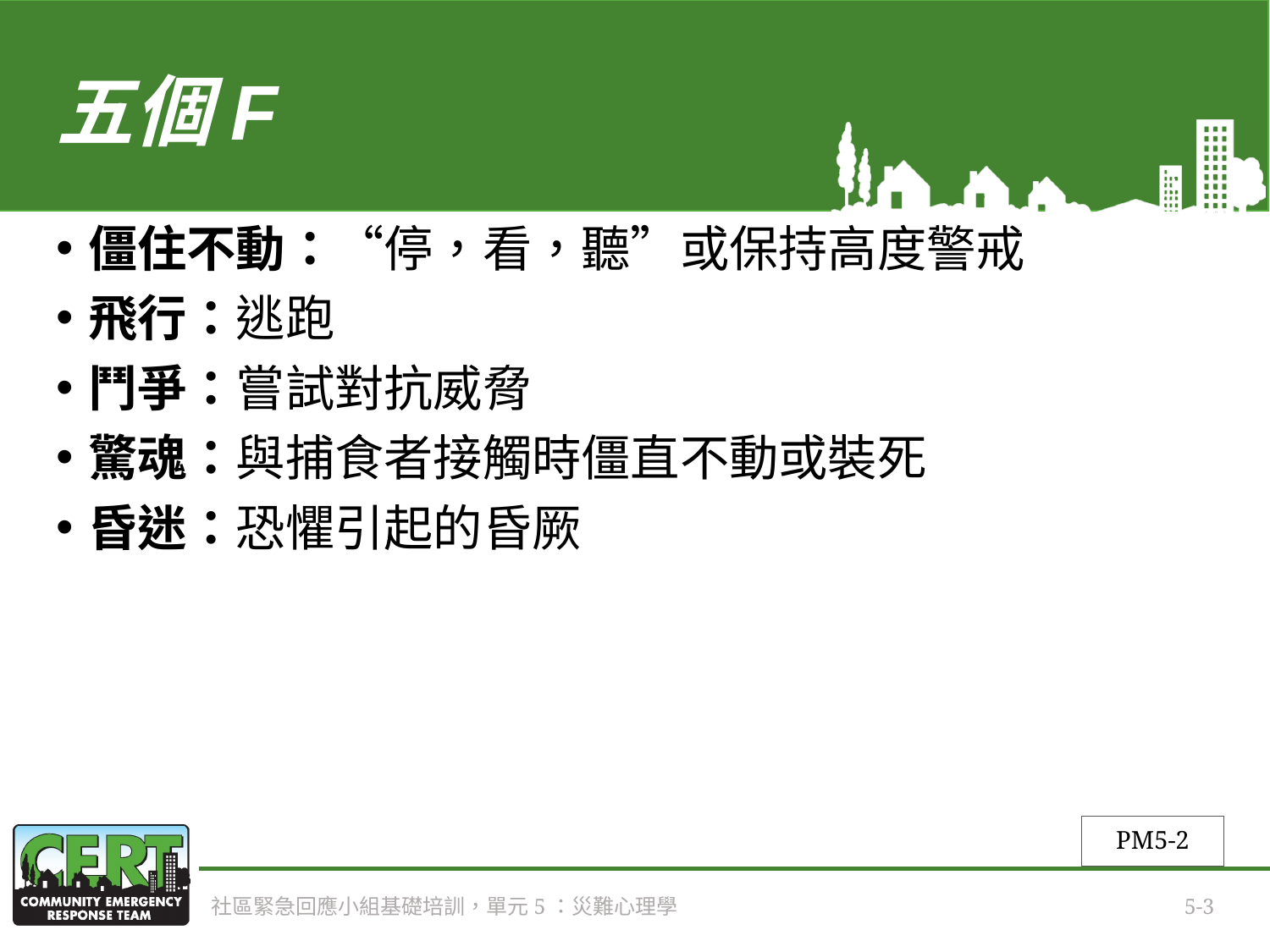

# 五個F
僵住不動：“停，看，聽”或保持高度警戒
飛行：逃跑
鬥爭：嘗試對抗威脅
驚魂：與捕食者接觸時僵直不動或裝死
昏迷：恐懼引起的昏厥
PM5-2
社區緊急回應小組基礎培訓，單元5：災難心理學
5-3